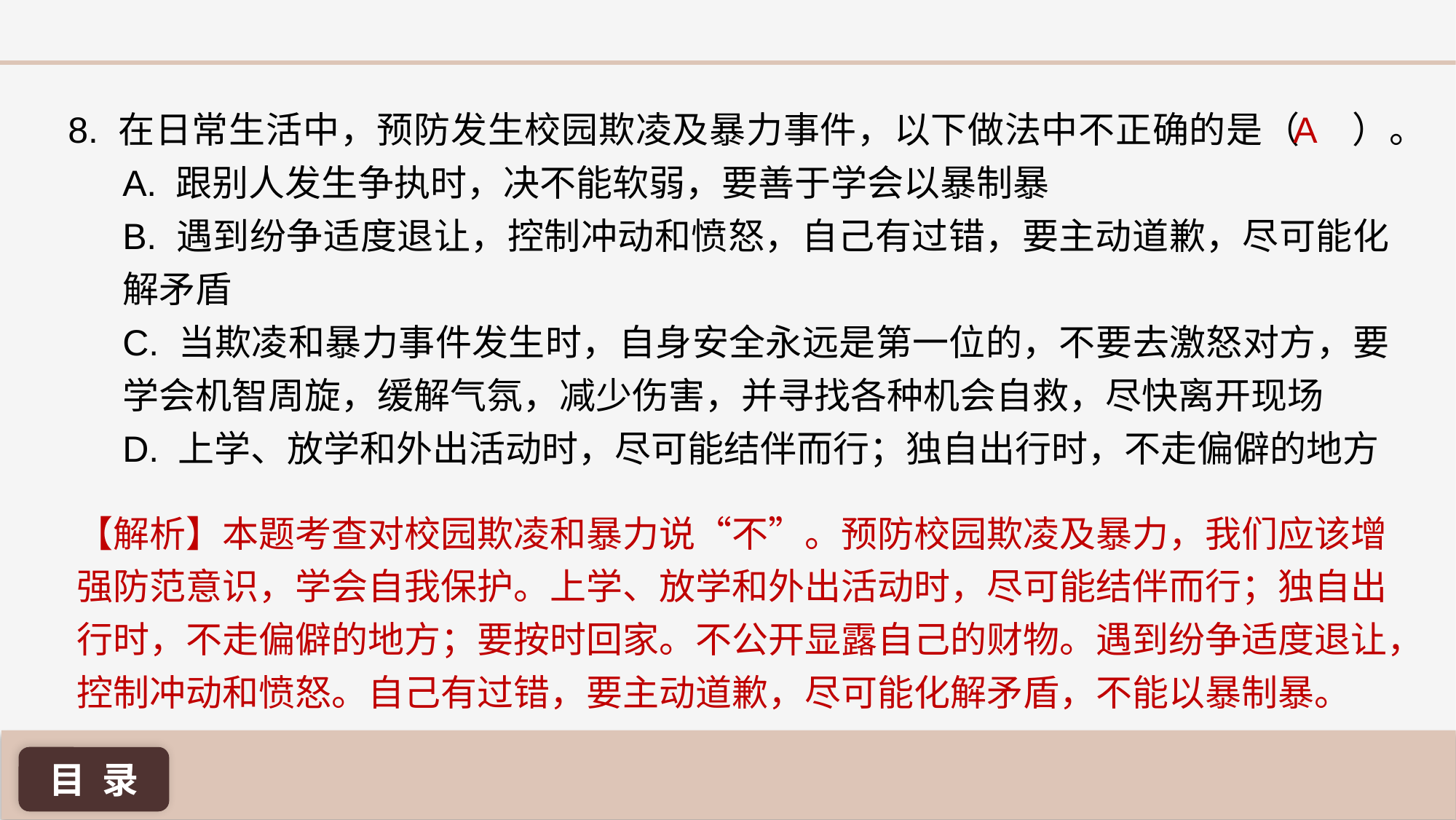

A
8. 在日常生活中，预防发生校园欺凌及暴力事件，以下做法中不正确的是（      ）。
A. 跟别人发生争执时，决不能软弱，要善于学会以暴制暴
B. 遇到纷争适度退让，控制冲动和愤怒，自己有过错，要主动道歉，尽可能化解矛盾
C. 当欺凌和暴力事件发生时，自身安全永远是第一位的，不要去激怒对方，要学会机智周旋，缓解气氛，减少伤害，并寻找各种机会自救，尽快离开现场
D. 上学、放学和外出活动时，尽可能结伴而行；独自出行时，不走偏僻的地方
【解析】本题考查对校园欺凌和暴力说“不”。预防校园欺凌及暴力，我们应该增强防范意识，学会自我保护。上学、放学和外出活动时，尽可能结伴而行；独自出行时，不走偏僻的地方；要按时回家。不公开显露自己的财物。遇到纷争适度退让，控制冲动和愤怒。自己有过错，要主动道歉，尽可能化解矛盾，不能以暴制暴。